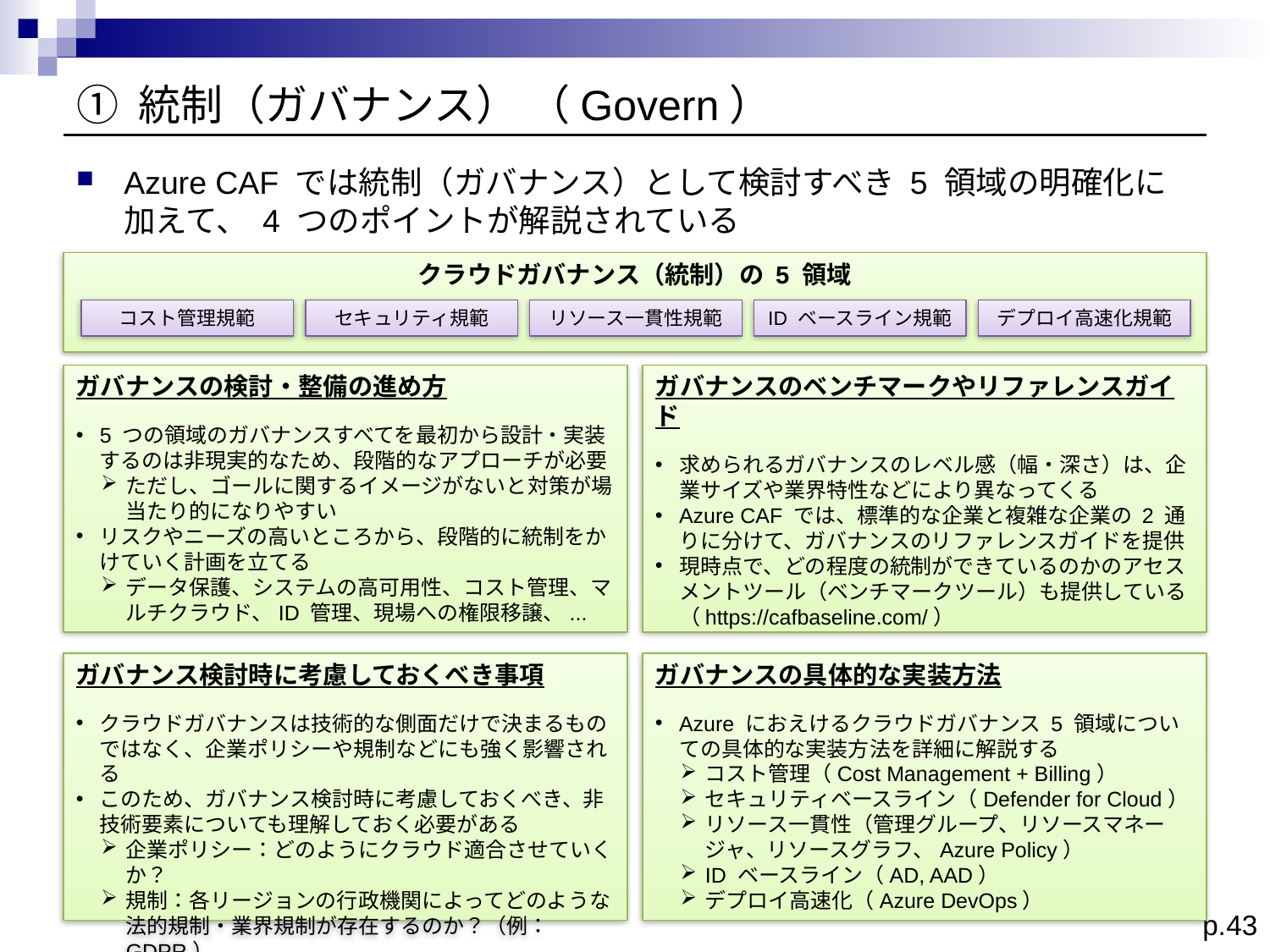

# ① 統制（ガバナンス） （Govern）
Azure CAF では統制（ガバナンス）として検討すべき 5 領域の明確化に加えて、 4 つのポイントが解説されている
クラウドガバナンス（統制）の 5 領域
コスト管理規範
セキュリティ規範
リソース一貫性規範
ID ベースライン規範
デプロイ高速化規範
ガバナンスの検討・整備の進め方

5 つの領域のガバナンスすべてを最初から設計・実装するのは非現実的なため、段階的なアプローチが必要
ただし、ゴールに関するイメージがないと対策が場当たり的になりやすい
リスクやニーズの高いところから、段階的に統制をかけていく計画を立てる
データ保護、システムの高可用性、コスト管理、マルチクラウド、ID 管理、現場への権限移譲、...

ガバナンスのベンチマークやリファレンスガイド

求められるガバナンスのレベル感（幅・深さ）は、企業サイズや業界特性などにより異なってくる
Azure CAF では、標準的な企業と複雑な企業の 2 通りに分けて、ガバナンスのリファレンスガイドを提供
現時点で、どの程度の統制ができているのかのアセスメントツール（ベンチマークツール）も提供している（https://cafbaseline.com/）
ガバナンス検討時に考慮しておくべき事項

クラウドガバナンスは技術的な側面だけで決まるものではなく、企業ポリシーや規制などにも強く影響される
このため、ガバナンス検討時に考慮しておくべき、非技術要素についても理解しておく必要がある
企業ポリシー：どのようにクラウド適合させていくか？
規制：各リージョンの行政機関によってどのような法的規制・業界規制が存在するのか？（例：GDPR）

ガバナンスの具体的な実装方法

Azure におえけるクラウドガバナンス 5 領域についての具体的な実装方法を詳細に解説する
コスト管理（Cost Management + Billing）
セキュリティベースライン（Defender for Cloud）
リソース一貫性（管理グループ、リソースマネージャ、リソースグラフ、Azure Policy）
ID ベースライン（AD, AAD）
デプロイ高速化（Azure DevOps）